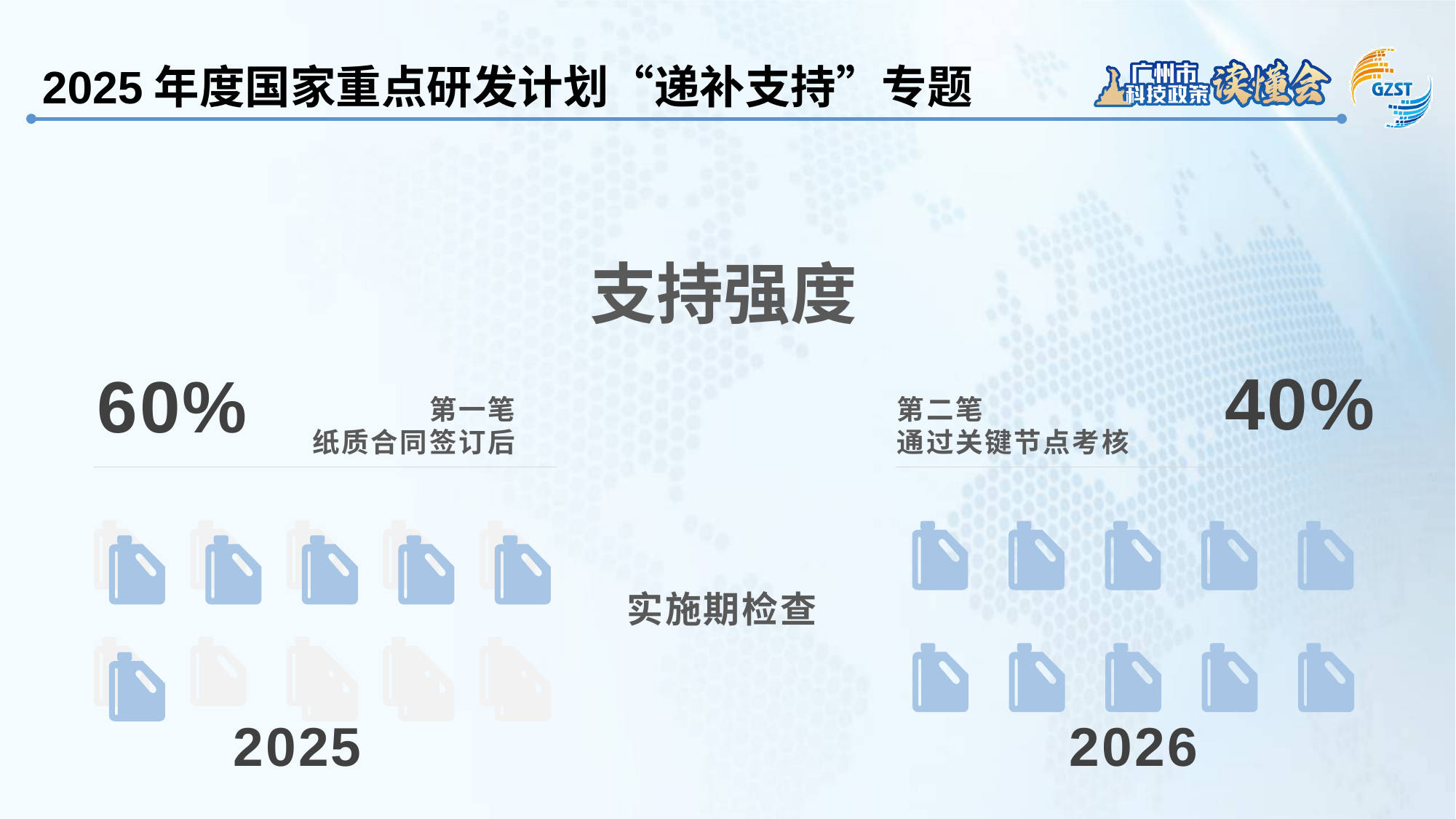

2025年度国家重点研发计划“递补支持”专题
支持强度
40%
60%
第一笔
纸质合同签订后
第二笔
通过关键节点考核

实施期检查

2025
2026